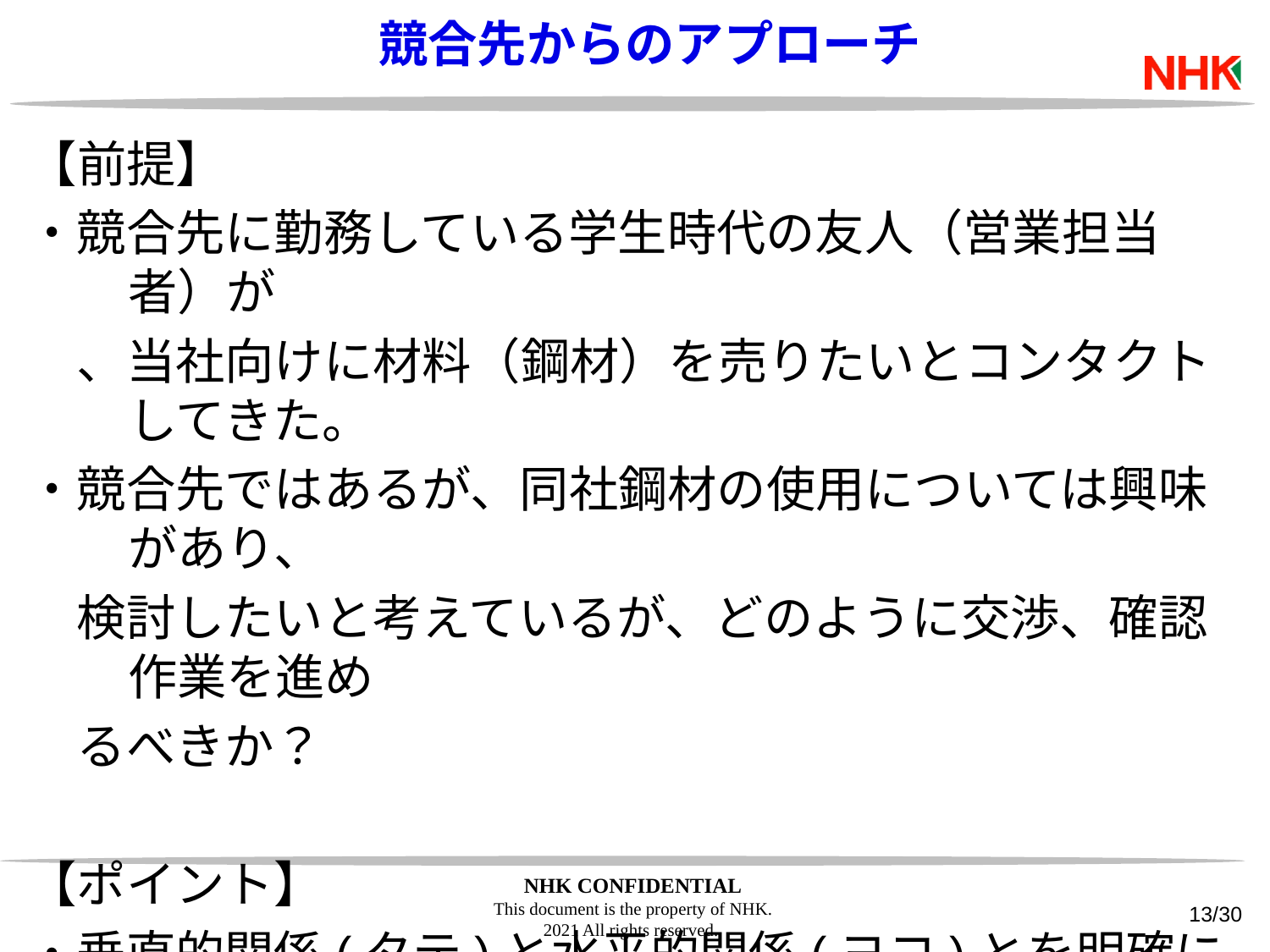

競合先からのアプローチ
【前提】
・競合先に勤務している学生時代の友人（営業担当者）が
　、当社向けに材料（鋼材）を売りたいとコンタクトしてきた。
・競合先ではあるが、同社鋼材の使用については興味があり、
　検討したいと考えているが、どのように交渉、確認作業を進め
　るべきか？

【ポイント】
・垂直的関係(タテ)と水平的関係(ヨコ)とを明確に分けて考える。

13/30